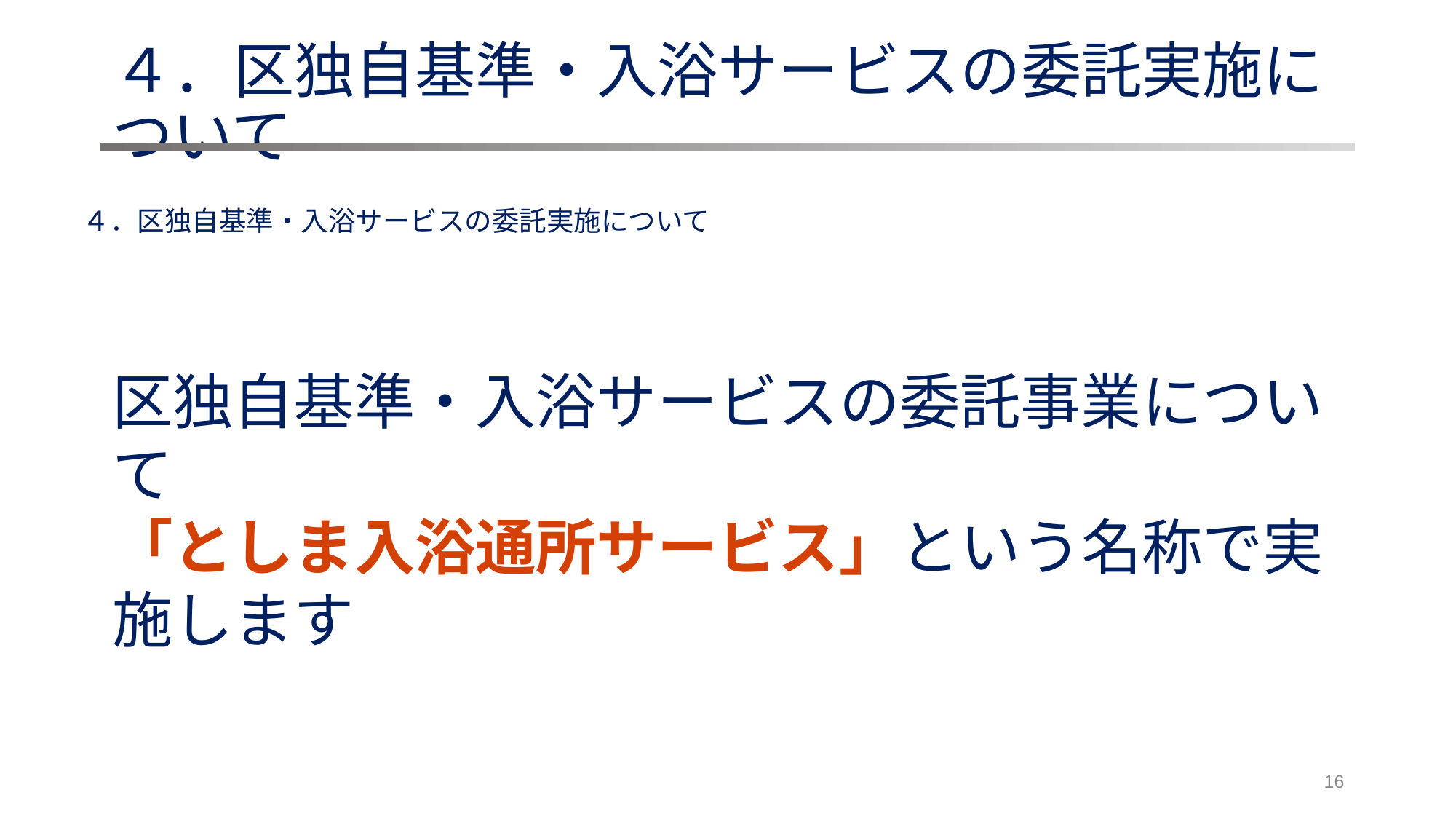

# ４．区独自基準・入浴サービスの委託実施について

４．区独自基準・入浴サービスの委託実施について
区独自基準・入浴サービスの委託事業について
「としま入浴通所サービス」という名称で実施します
16